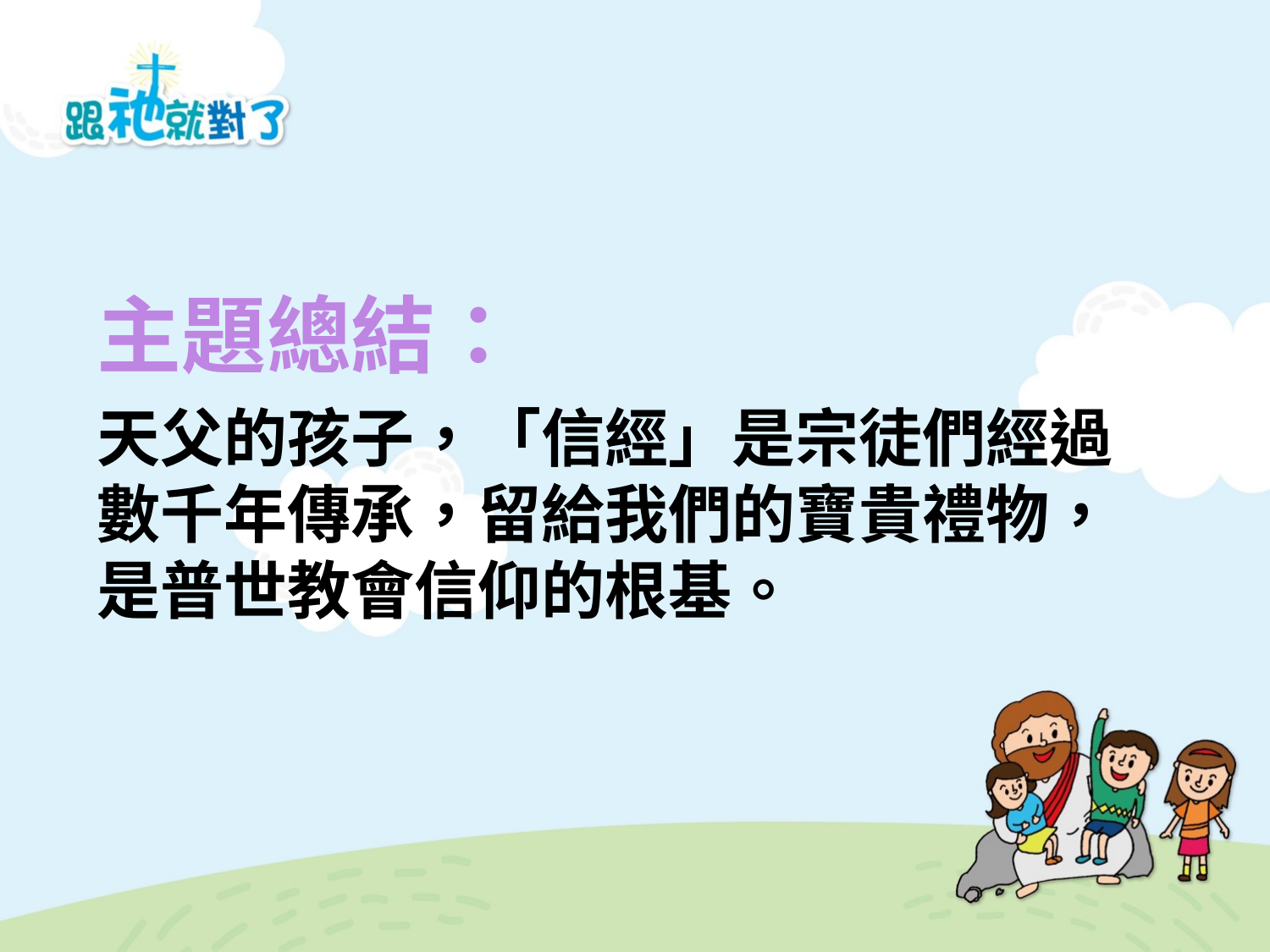

主題總結：
天父的孩子，「信經」是宗徒們經過數千年傳承，留給我們的寶貴禮物，是普世教會信仰的根基。